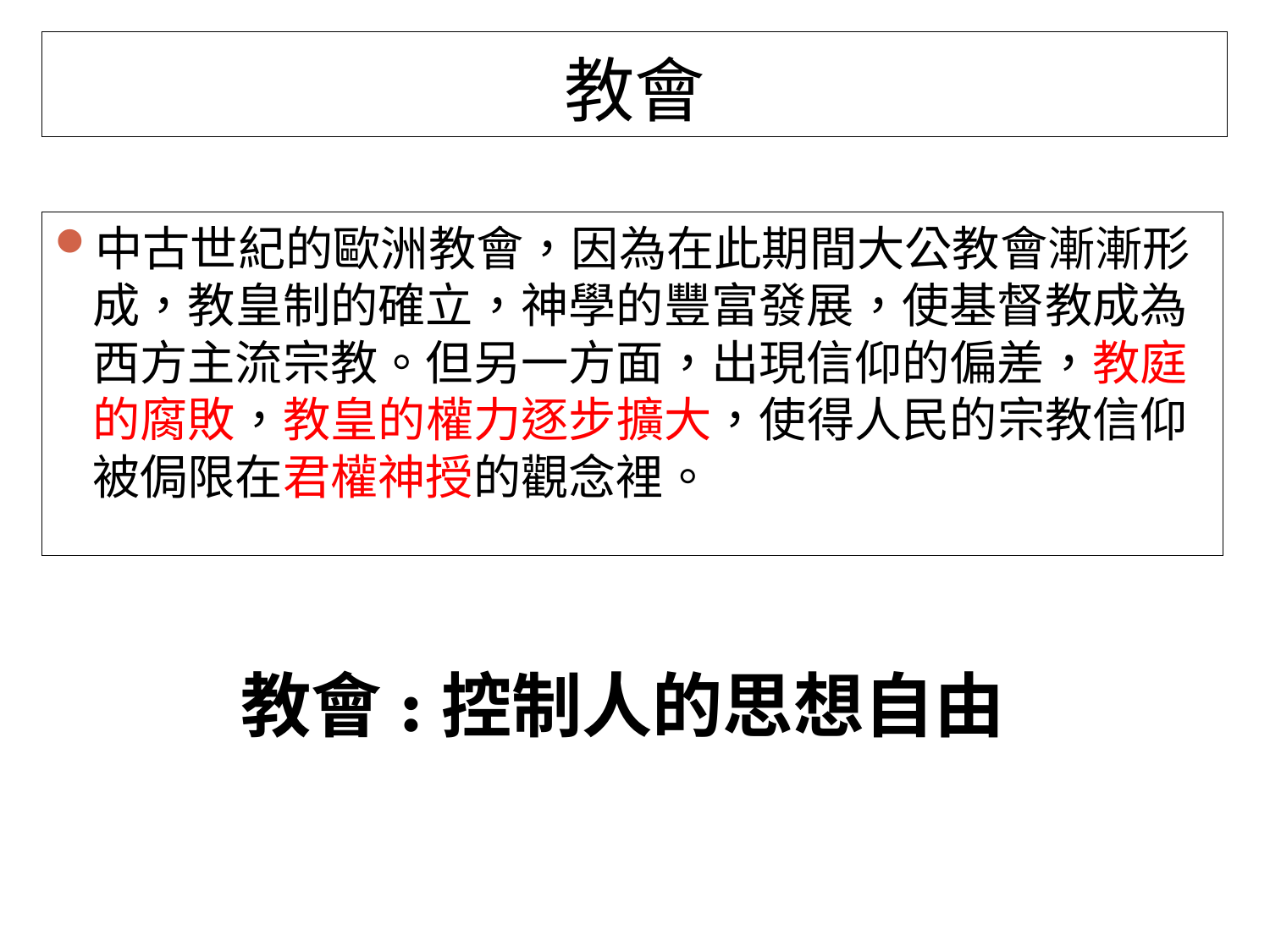

教會
中古世紀的歐洲教會，因為在此期間大公教會漸漸形成，教皇制的確立，神學的豐富發展，使基督教成為西方主流宗教。但另一方面，出現信仰的偏差，教庭的腐敗，教皇的權力逐步擴大，使得人民的宗教信仰被侷限在君權神授的觀念裡。
教會:控制人的思想自由